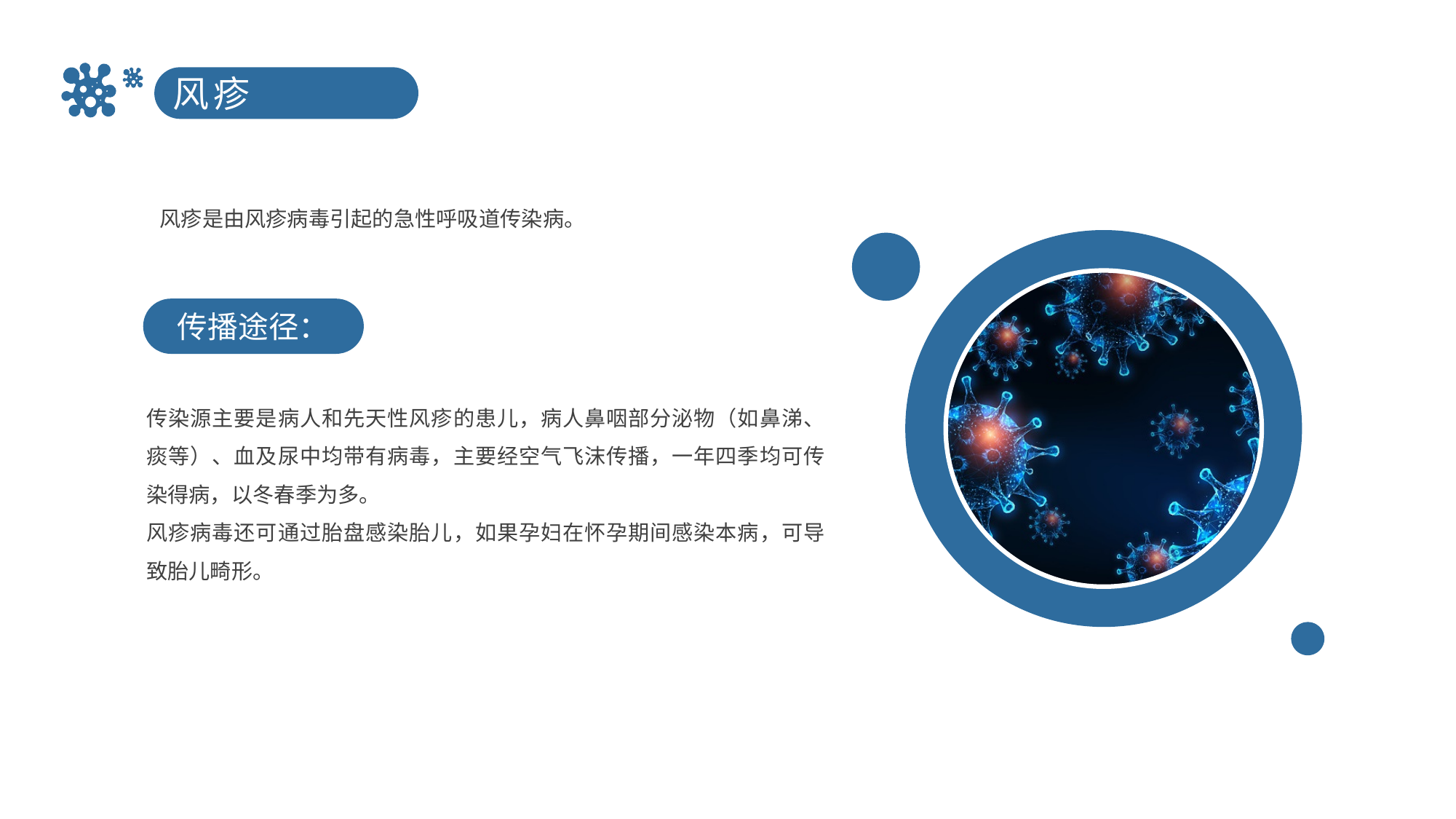

风疹
风疹是由风疹病毒引起的急性呼吸道传染病。

传播途径：
传染源主要是病人和先天性风疹的患儿，病人鼻咽部分泌物（如鼻涕、痰等）、血及尿中均带有病毒，主要经空气飞沫传播，一年四季均可传染得病，以冬春季为多。
风疹病毒还可通过胎盘感染胎儿，如果孕妇在怀孕期间感染本病，可导致胎儿畸形。